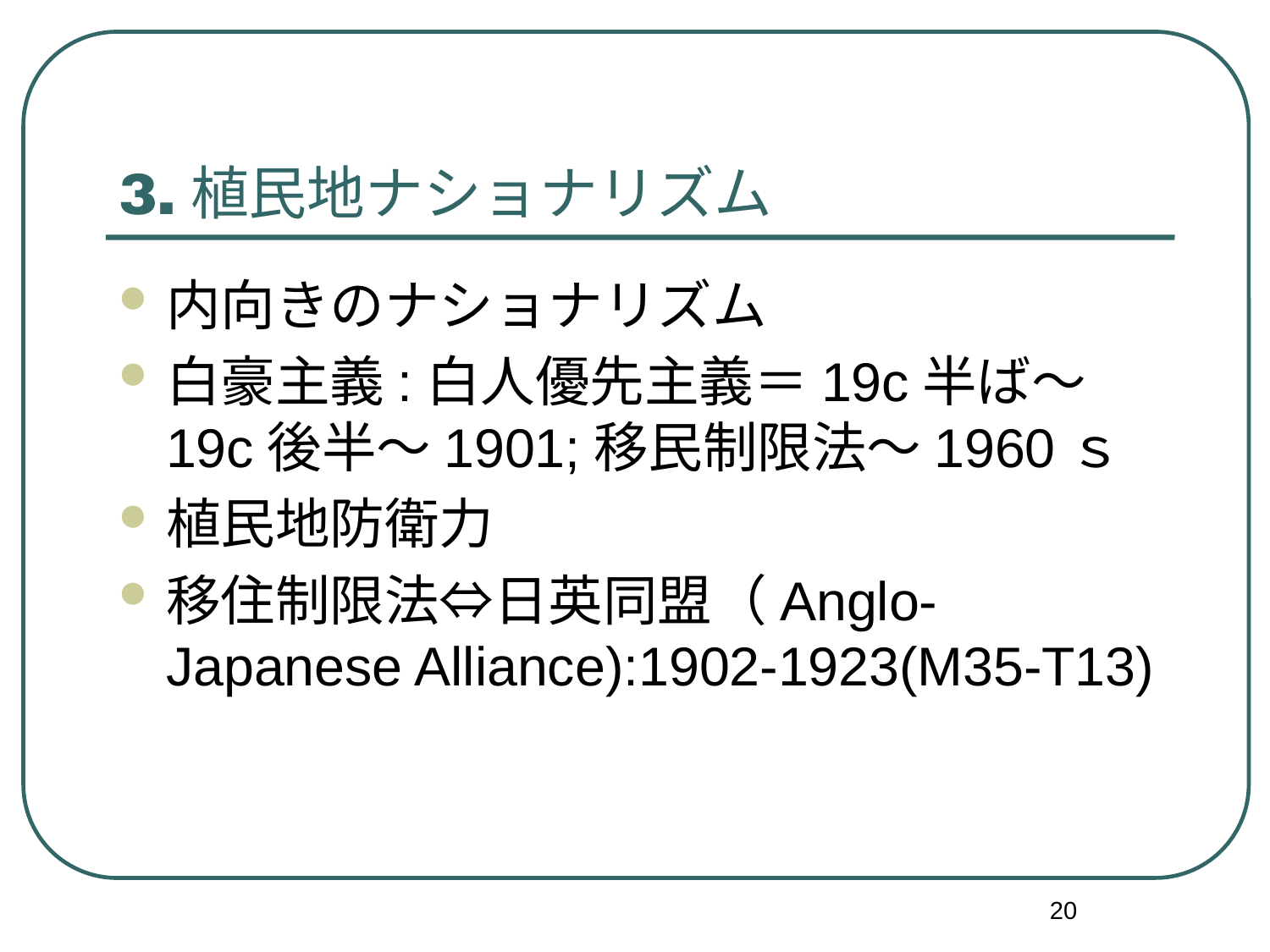

# 3.植民地ナショナリズム
内向きのナショナリズム
白豪主義:白人優先主義＝19c半ば～19c後半～1901;移民制限法～1960ｓ
植民地防衛力
移住制限法⇔日英同盟（Anglo-Japanese Alliance):1902-1923(M35-T13)
20